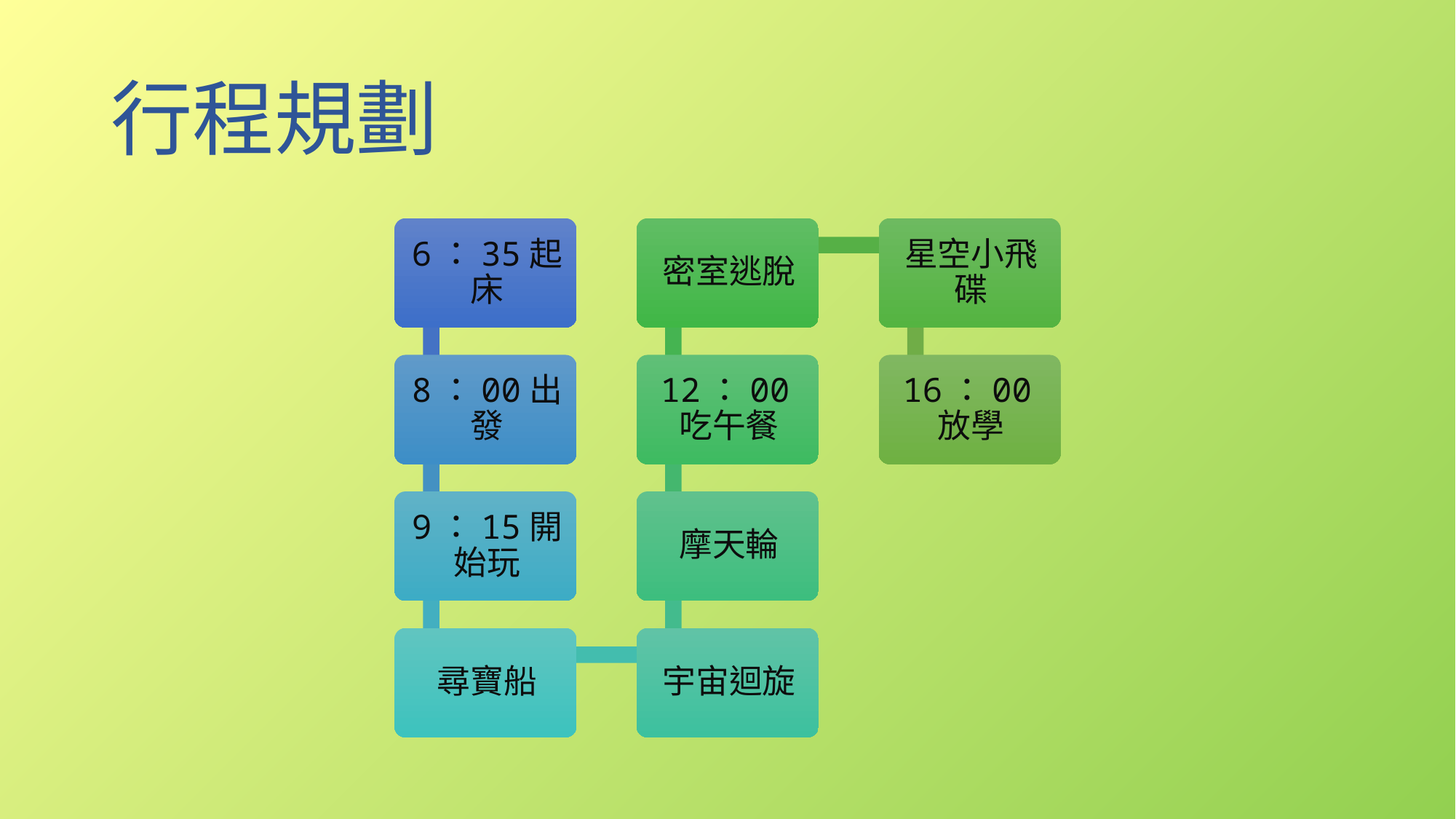

# 行程規劃
6：35起床
8：00出發
9：15開始玩
尋寶船
宇宙迴旋
摩天輪
12：00吃午餐
密室逃脫
星空小飛碟
16：00放學